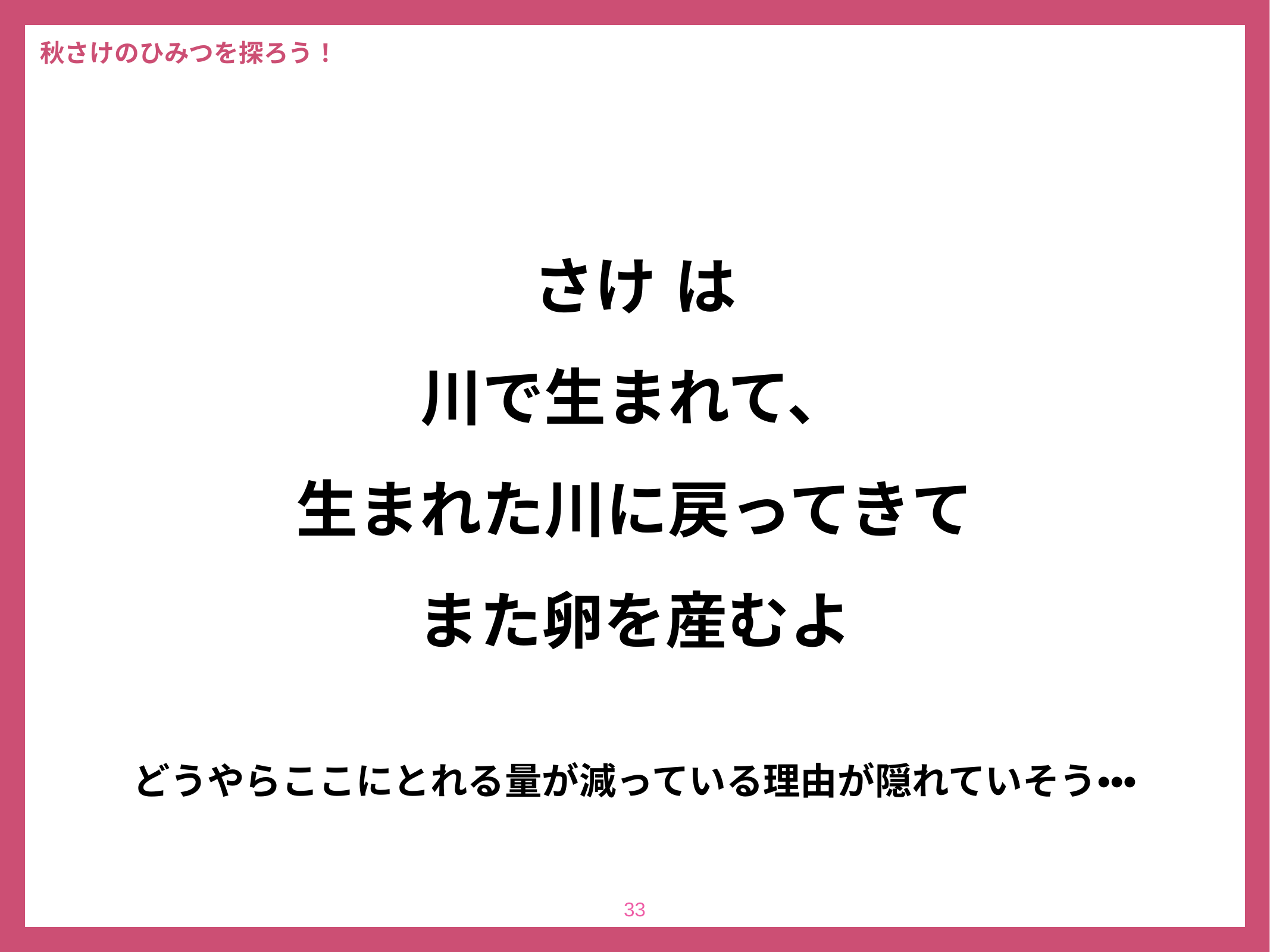

さけ は
川で生まれて、
生まれた川に戻ってきて
また卵を産むよ
どうやらここにとれる量が減っている理由が隠れていそう•••
33